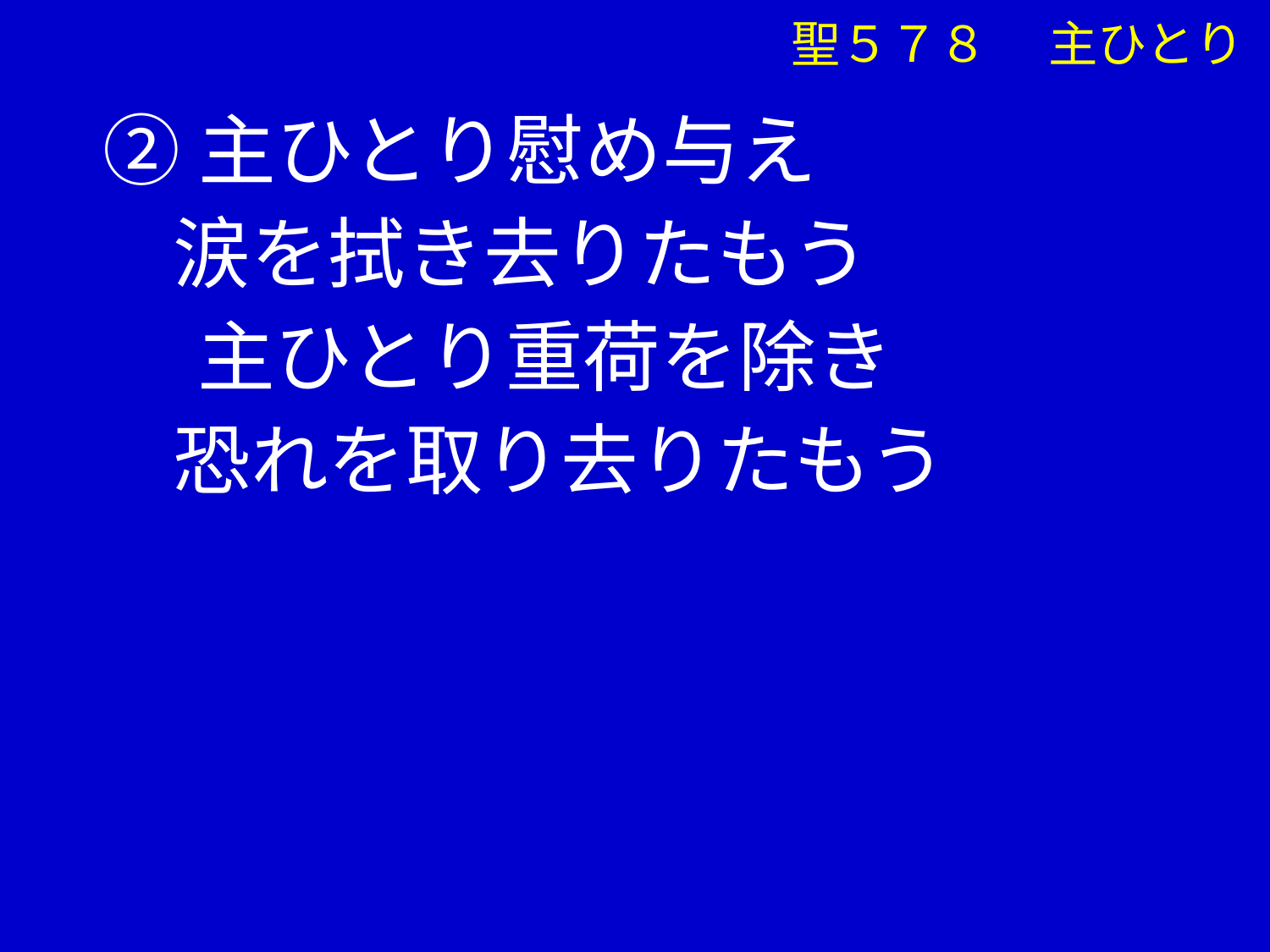

②主ひとり慰め与え
   涙を拭き去りたもう
　 主ひとり重荷を除き
   恐れを取り去りたもう
　　　　　　　聖５７８　 主ひとり